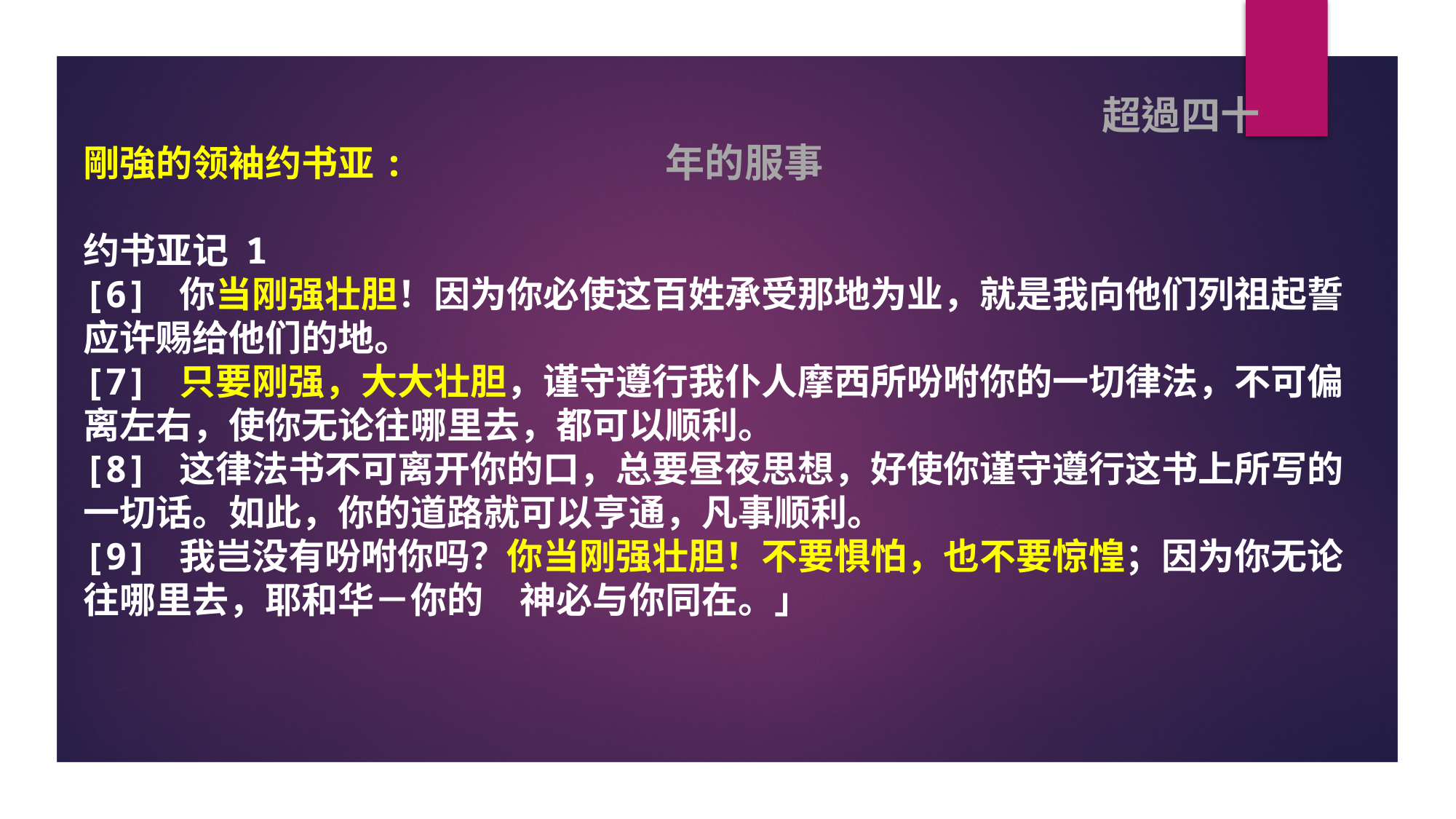

超過四十年的服事

剛強的领袖约书亚:

约书亚记 1
[6] 你当刚强壮胆！因为你必使这百姓承受那地为业，就是我向他们列祖起誓应许赐给他们的地。
[7] 只要刚强，大大壮胆，谨守遵行我仆人摩西所吩咐你的一切律法，不可偏离左右，使你无论往哪里去，都可以顺利。
[8] 这律法书不可离开你的口，总要昼夜思想，好使你谨守遵行这书上所写的一切话。如此，你的道路就可以亨通，凡事顺利。
[9] 我岂没有吩咐你吗？你当刚强壮胆！不要惧怕，也不要惊惶；因为你无论往哪里去，耶和华－你的　神必与你同在。」